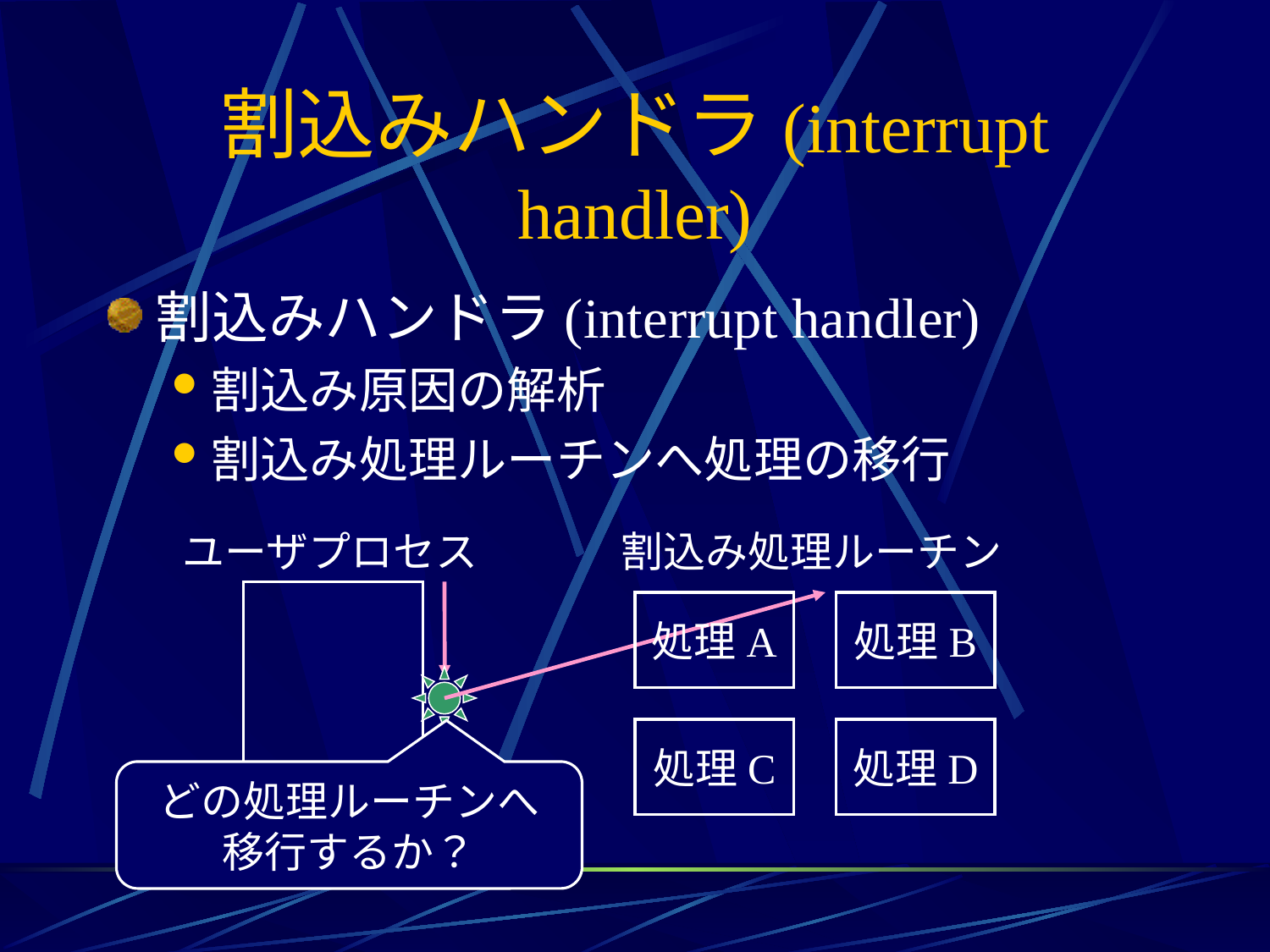

# 割込みハンドラ(interrupt handler)
割込みハンドラ(interrupt handler)
割込み原因の解析
割込み処理ルーチンへ処理の移行
ユーザプロセス
割込み処理ルーチン

処理A
処理B

処理C
処理D
どの処理ルーチンへ
移行するか？